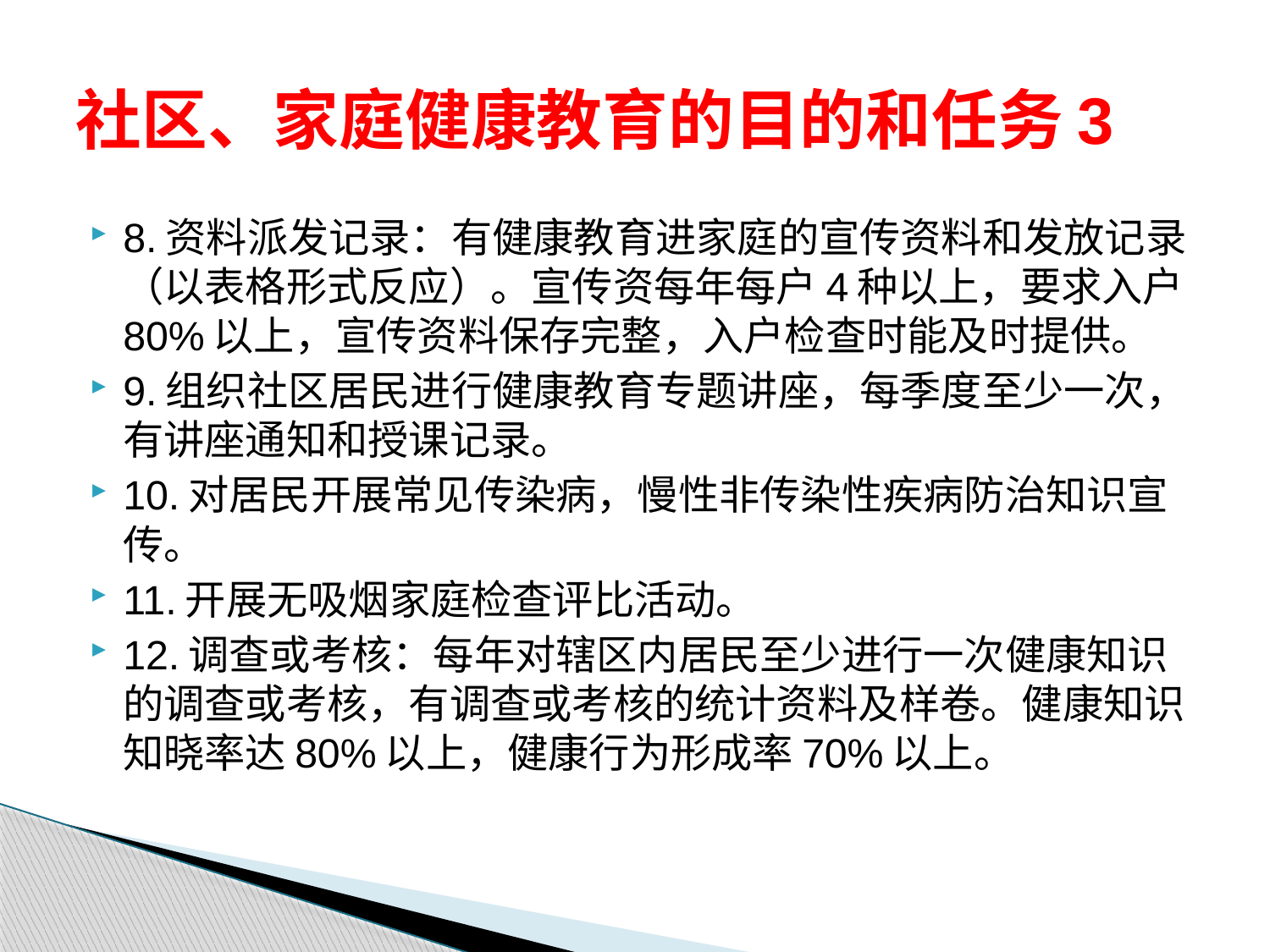

# 社区、家庭健康教育的目的和任务3
8.资料派发记录：有健康教育进家庭的宣传资料和发放记录（以表格形式反应）。宣传资每年每户4种以上，要求入户80%以上，宣传资料保存完整，入户检查时能及时提供。
9.组织社区居民进行健康教育专题讲座，每季度至少一次，有讲座通知和授课记录。
10.对居民开展常见传染病，慢性非传染性疾病防治知识宣传。
11.开展无吸烟家庭检查评比活动。
12.调查或考核：每年对辖区内居民至少进行一次健康知识的调查或考核，有调查或考核的统计资料及样卷。健康知识知晓率达80%以上，健康行为形成率70%以上。